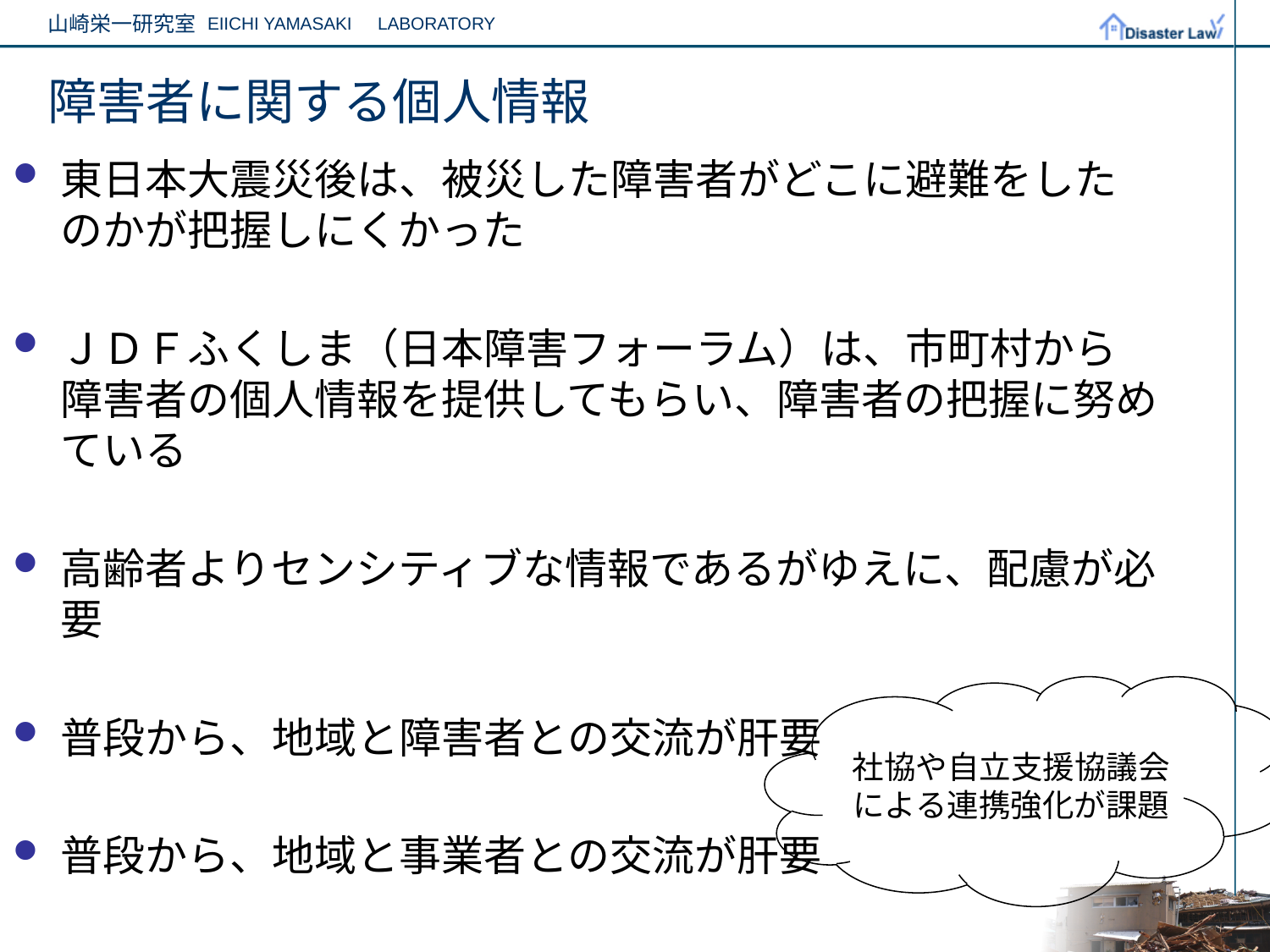

# 障害者に関する個人情報
東日本大震災後は、被災した障害者がどこに避難をしたのかが把握しにくかった

ＪＤＦふくしま（日本障害フォーラム）は、市町村から障害者の個人情報を提供してもらい、障害者の把握に努めている

高齢者よりセンシティブな情報であるがゆえに、配慮が必要

普段から、地域と障害者との交流が肝要

普段から、地域と事業者との交流が肝要

普段から、障害者・事業者同士の交流も肝要
社協や自立支援協議会による連携強化が課題